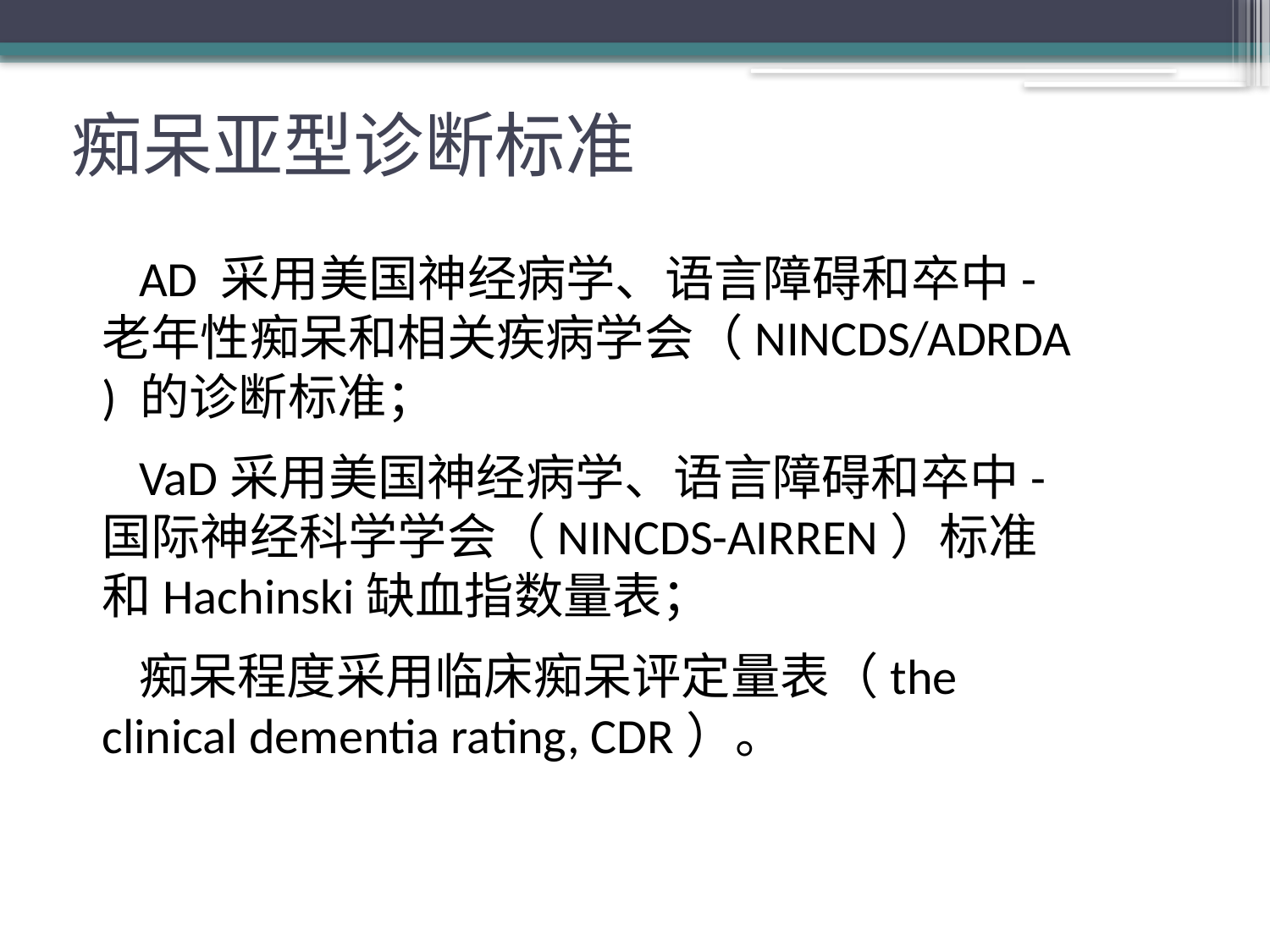

# 痴呆亚型诊断标准
AD 采用美国神经病学、语言障碍和卒中-老年性痴呆和相关疾病学会（NINCDS/ADRDA) 的诊断标准；
VaD采用美国神经病学、语言障碍和卒中-国际神经科学学会（NINCDS-AIRREN）标准和Hachinski缺血指数量表；
痴呆程度采用临床痴呆评定量表（the clinical dementia rating, CDR）。